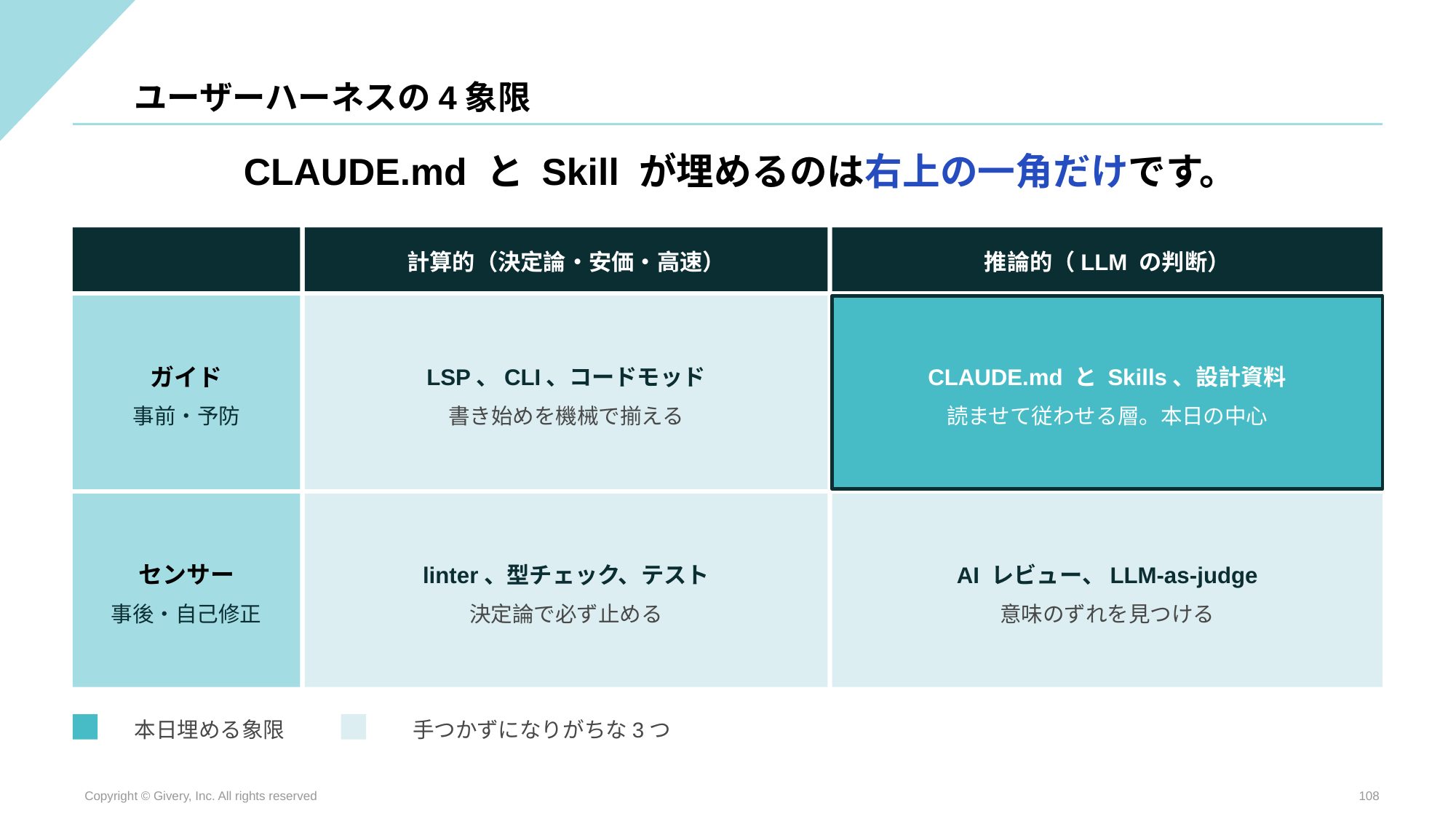

ユーザーハーネスの4象限

CLAUDE.md と Skill が埋めるのは右上の一角だけです。

計算的（決定論・安価・高速）
推論的（LLM の判断）

ガイド
LSP、CLI、コードモッド
CLAUDE.md と Skills、設計資料
事前・予防
書き始めを機械で揃える
読ませて従わせる層。本日の中心

センサー
linter、型チェック、テスト
AI レビュー、LLM-as-judge
事後・自己修正
決定論で必ず止める
意味のずれを見つける

本日埋める象限
手つかずになりがちな3つ
Copyright © Givery, Inc. All rights reserved
108